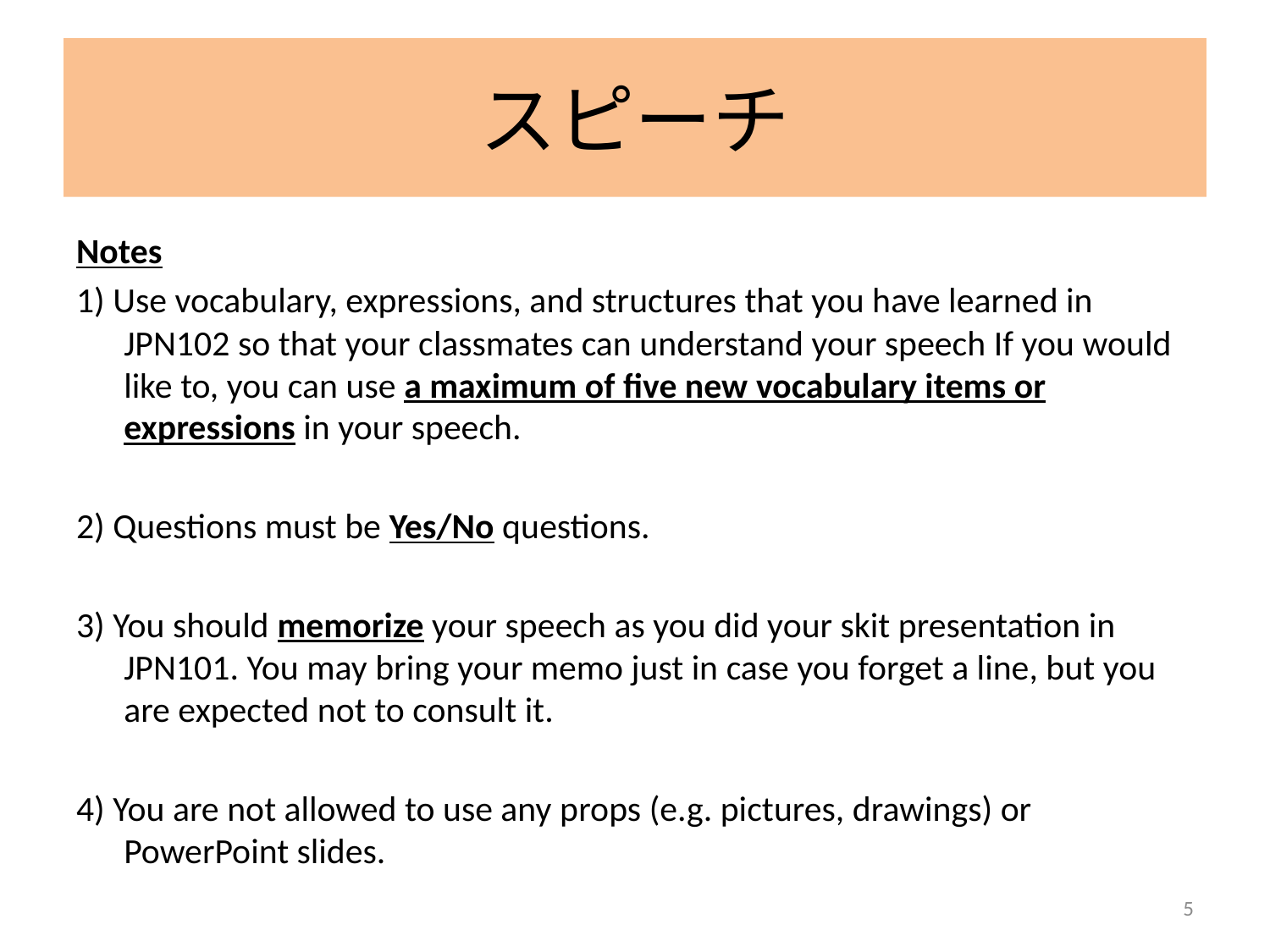

# スピーチ
Notes
1) Use vocabulary, expressions, and structures that you have learned in JPN102 so that your classmates can understand your speech If you would like to, you can use a maximum of five new vocabulary items or expressions in your speech.

2) Questions must be Yes/No questions.

3) You should memorize your speech as you did your skit presentation in JPN101. You may bring your memo just in case you forget a line, but you are expected not to consult it.

4) You are not allowed to use any props (e.g. pictures, drawings) or PowerPoint slides.

5